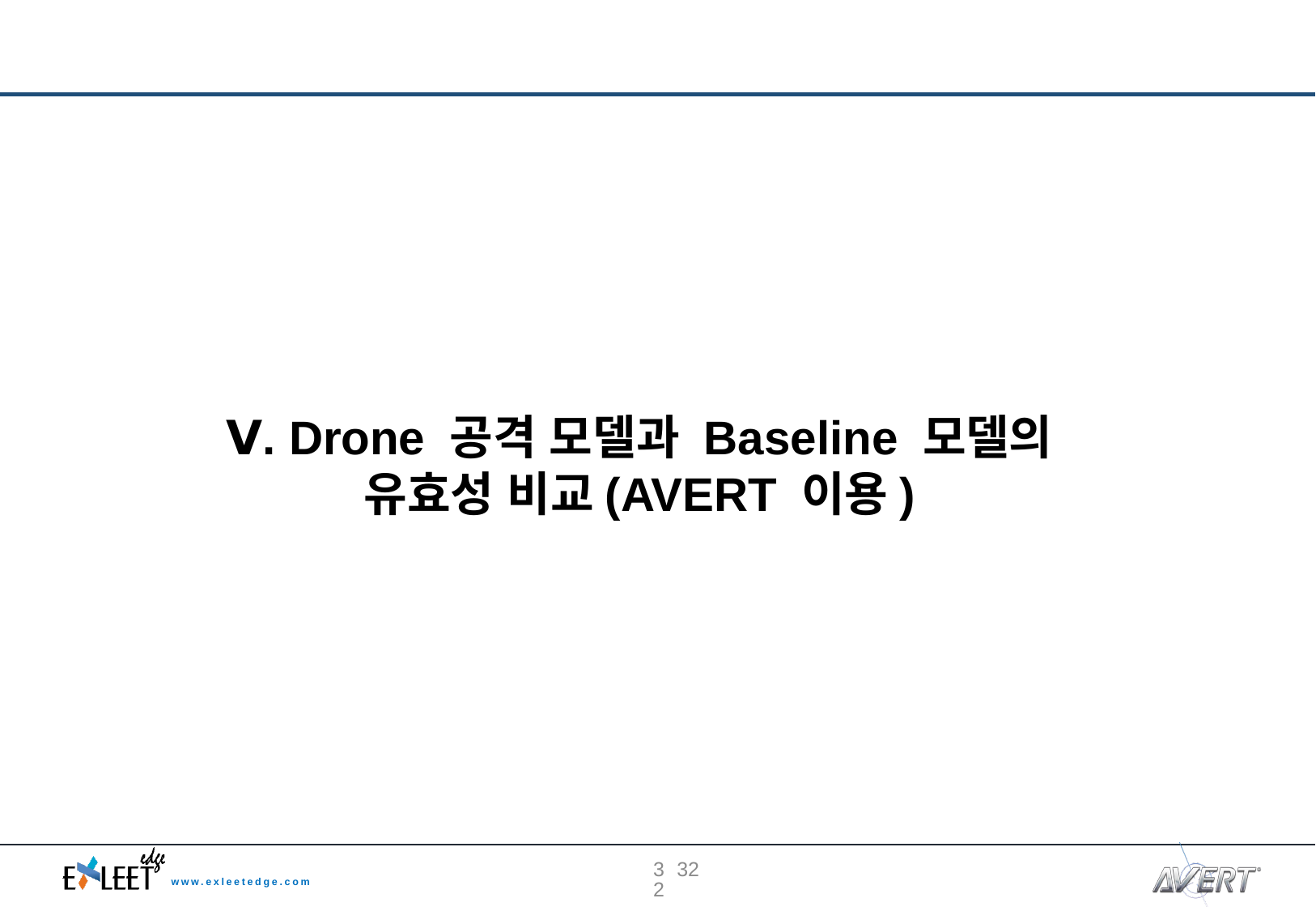

Ⅴ. Drone 공격 모델과 Baseline 모델의
유효성 비교(AVERT 이용)
32
32